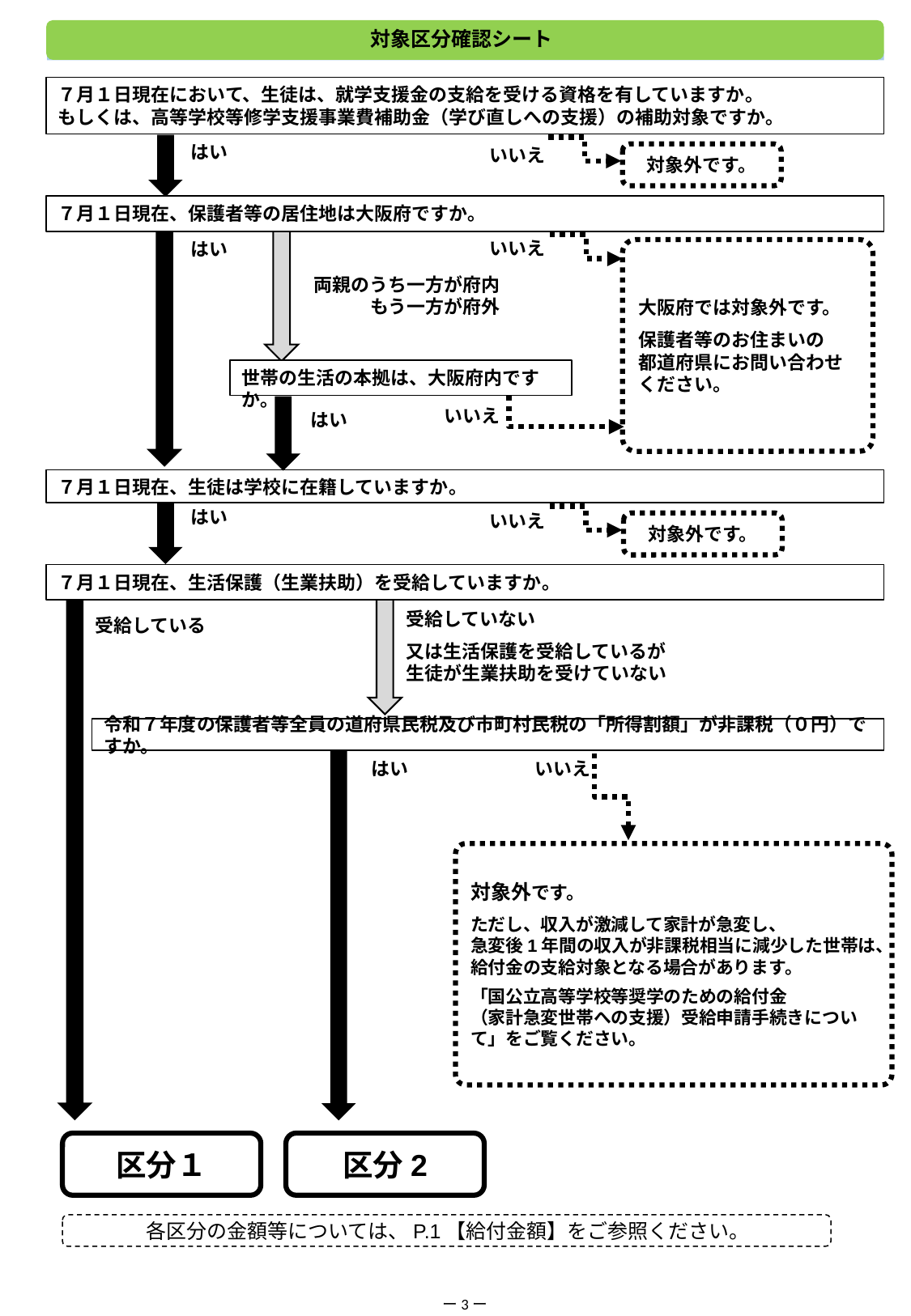

対象区分確認シート
７月１日現在において、生徒は、就学支援金の支給を受ける資格を有していますか｡
もしくは、高等学校等修学支援事業費補助金（学び直しへの支援）の補助対象ですか｡

はい
いいえ
対象外です。
７月１日現在、保護者等の居住地は大阪府ですか｡

はい
いいえ
大阪府では対象外です。

保護者等のお住まいの
都道府県にお問い合わせ
ください。
両親のうち一方が府内
もう一方が府外
世帯の生活の本拠は、大阪府内ですか｡

いいえ
はい
７月１日現在、生徒は学校に在籍していますか｡

はい
いいえ
対象外です。
７月１日現在、生活保護（生業扶助）を受給していますか｡

受給していない

又は生活保護を受給しているが
生徒が生業扶助を受けていない
受給している
令和７年度の保護者等全員の道府県民税及び市町村民税の「所得割額」が非課税（０円）ですか。

はい
いいえ
対象外です。

ただし、収入が激減して家計が急変し、
急変後1年間の収入が非課税相当に減少した世帯は、
給付金の支給対象となる場合があります。

「国公立高等学校等奨学のための給付金
（家計急変世帯への支援）受給申請手続きについて」をご覧ください。
区分１
区分2
各区分の金額等については、P.1【給付金額】をご参照ください。
ー3ー